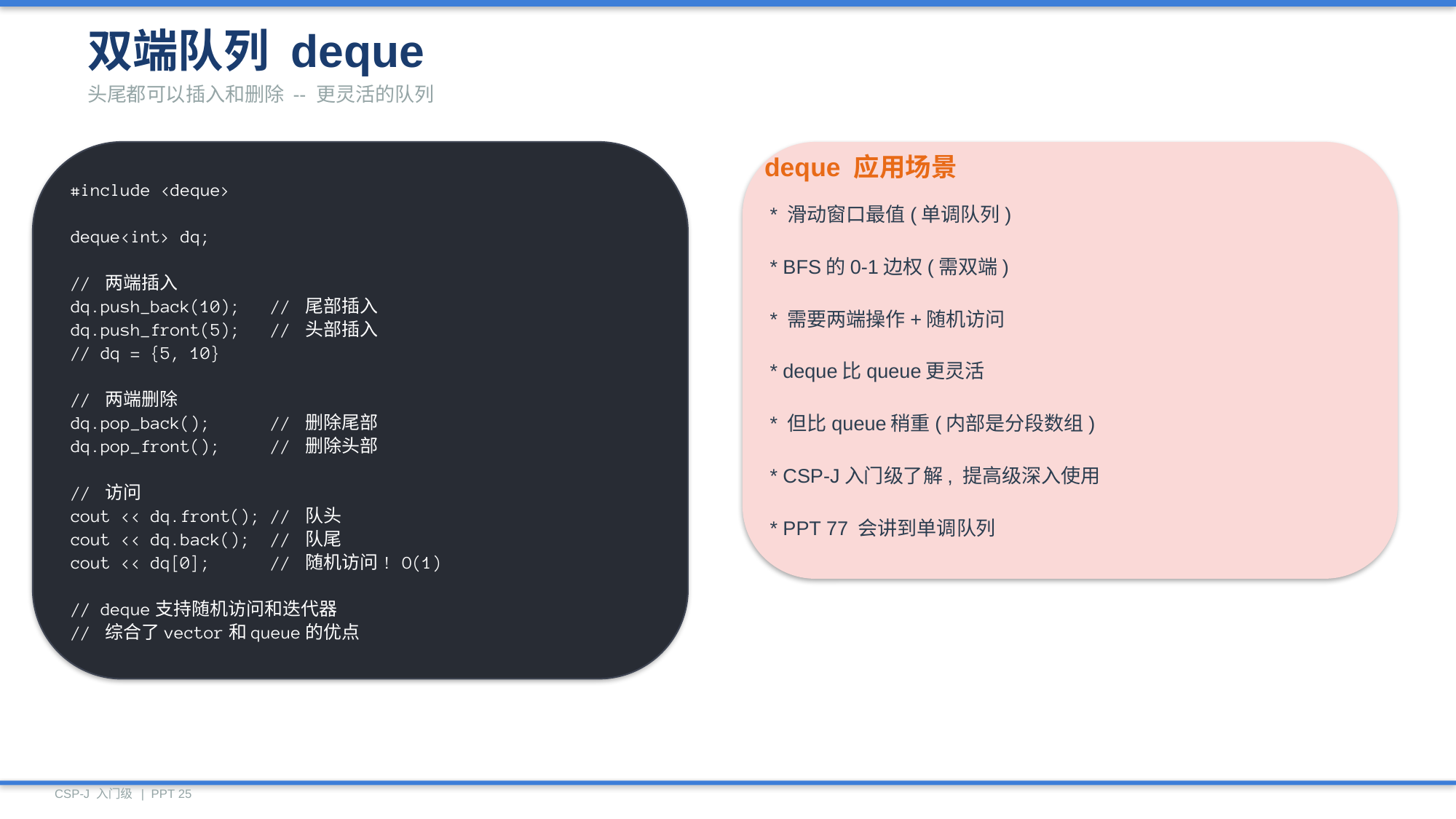

双端队列 deque
头尾都可以插入和删除 -- 更灵活的队列
#include <deque>

deque<int> dq;

// 两端插入
dq.push_back(10);   // 尾部插入
dq.push_front(5);   // 头部插入
// dq = {5, 10}

// 两端删除
dq.pop_back();      // 删除尾部
dq.pop_front();     // 删除头部

// 访问
cout << dq.front(); // 队头
cout << dq.back();  // 队尾
cout << dq[0];      // 随机访问! O(1)

// deque支持随机访问和迭代器
// 综合了vector和queue的优点

deque 应用场景
* 滑动窗口最值(单调队列)
* BFS的0-1边权(需双端)
* 需要两端操作+随机访问
* deque比queue更灵活
* 但比queue稍重(内部是分段数组)
* CSP-J入门级了解, 提高级深入使用
* PPT 77 会讲到单调队列

CSP-J 入门级  |  PPT 25